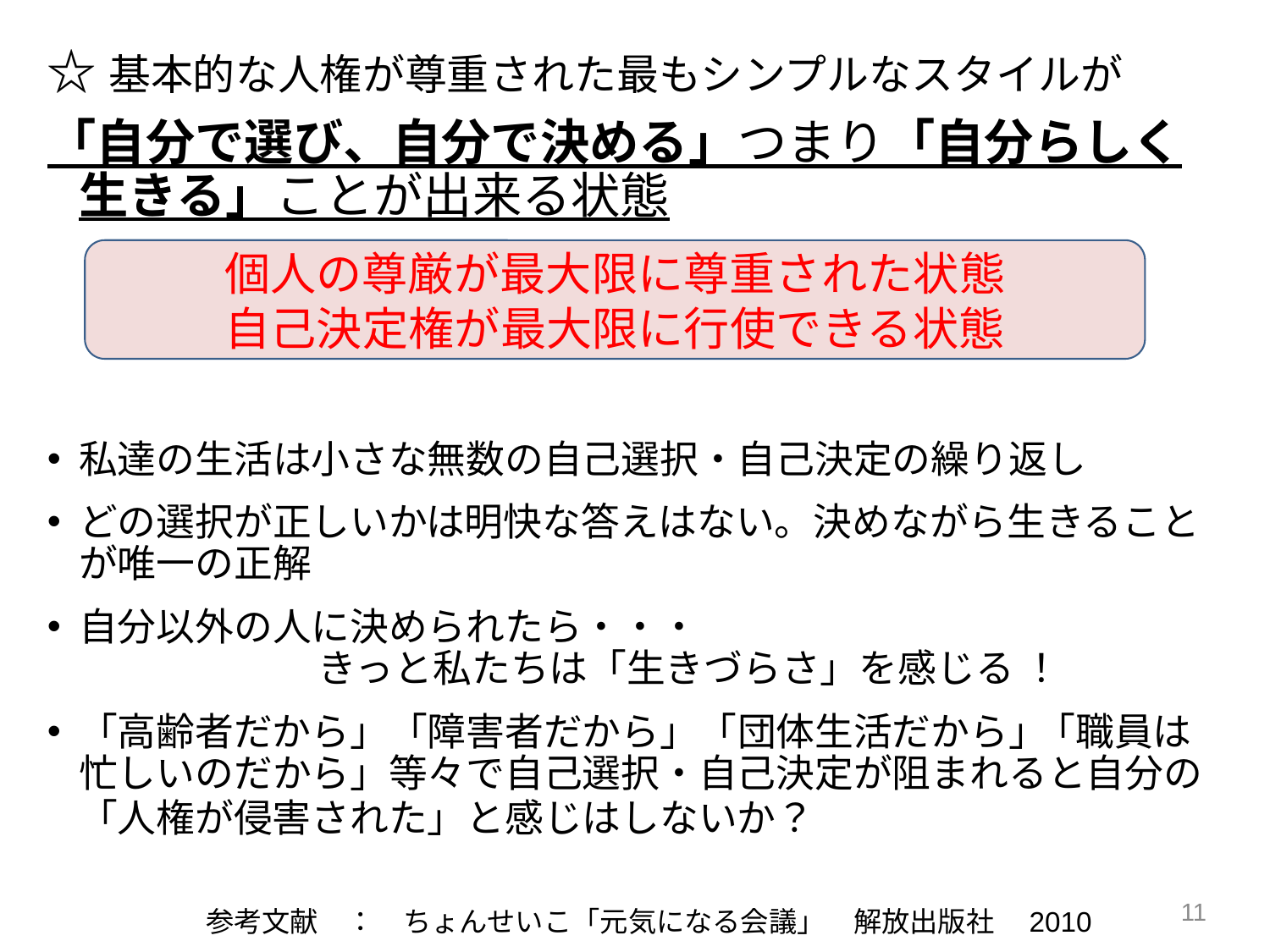

☆基本的な人権が尊重された最もシンプルなスタイルが
「自分で選び、自分で決める」つまり「自分らしく生きる」ことが出来る状態

私達の生活は小さな無数の自己選択・自己決定の繰り返し
どの選択が正しいかは明快な答えはない。決めながら生きることが唯一の正解
自分以外の人に決められたら・・・
　　　　　　　きっと私たちは「生きづらさ」を感じる ！
「高齢者だから」「障害者だから」「団体生活だから」 ｢職員は忙しいのだから」等々で自己選択・自己決定が阻まれると自分の「人権が侵害された」と感じはしないか？
　　　　　参考文献　：　ちょんせいこ「元気になる会議」　解放出版社　2010
個人の尊厳が最大限に尊重された状態
自己決定権が最大限に行使できる状態
11